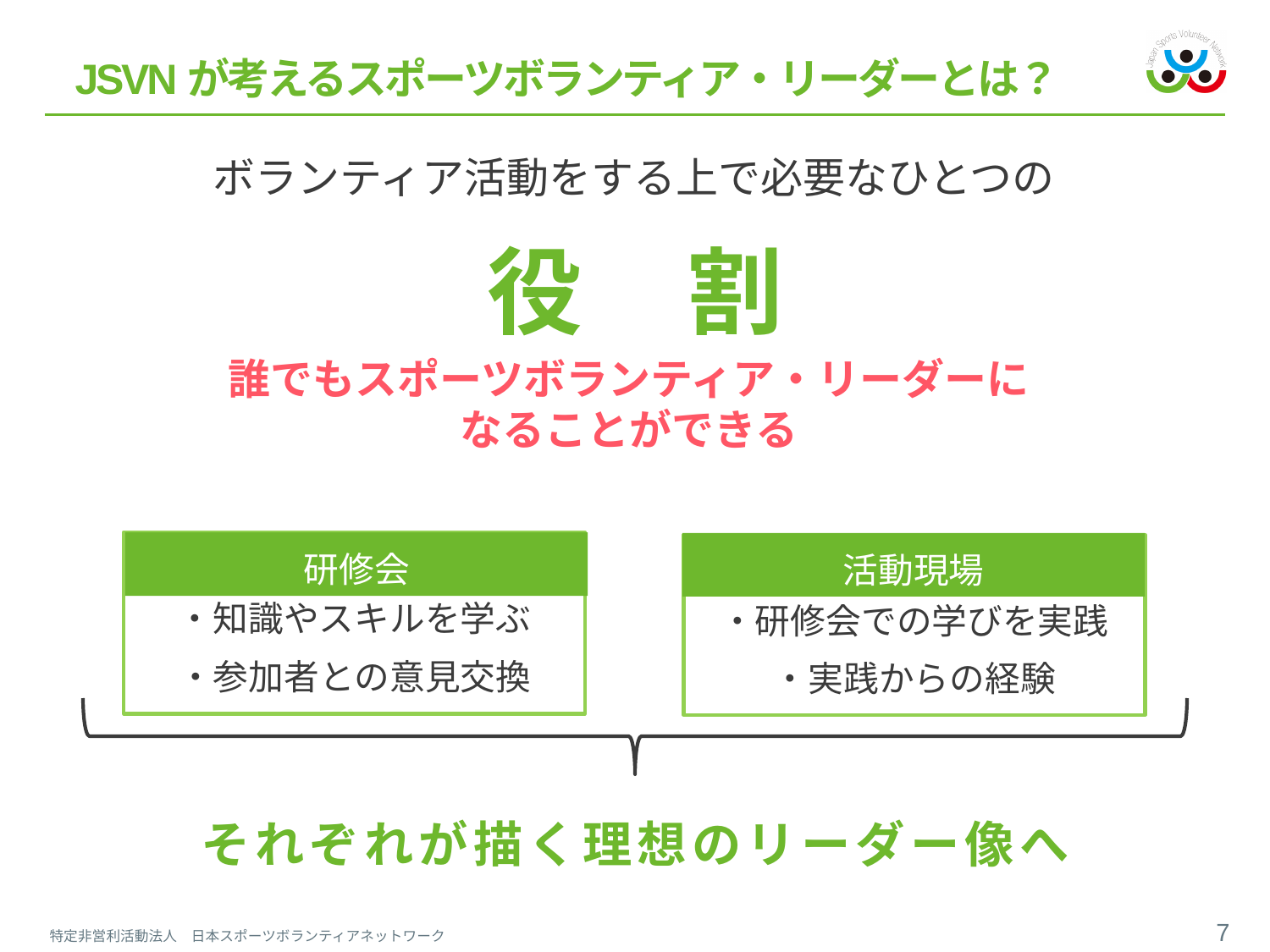

# JSVNが考えるスポーツボランティア・リーダーとは？
ボランティア活動をする上で必要なひとつの

役　割
誰でもスポーツボランティア・リーダーに
なることができる

・知識やスキルを学ぶ
・参加者との意見交換
研修会
活動現場

・研修会での学びを実践
・実践からの経験
それぞれが描く理想のリーダー像へ